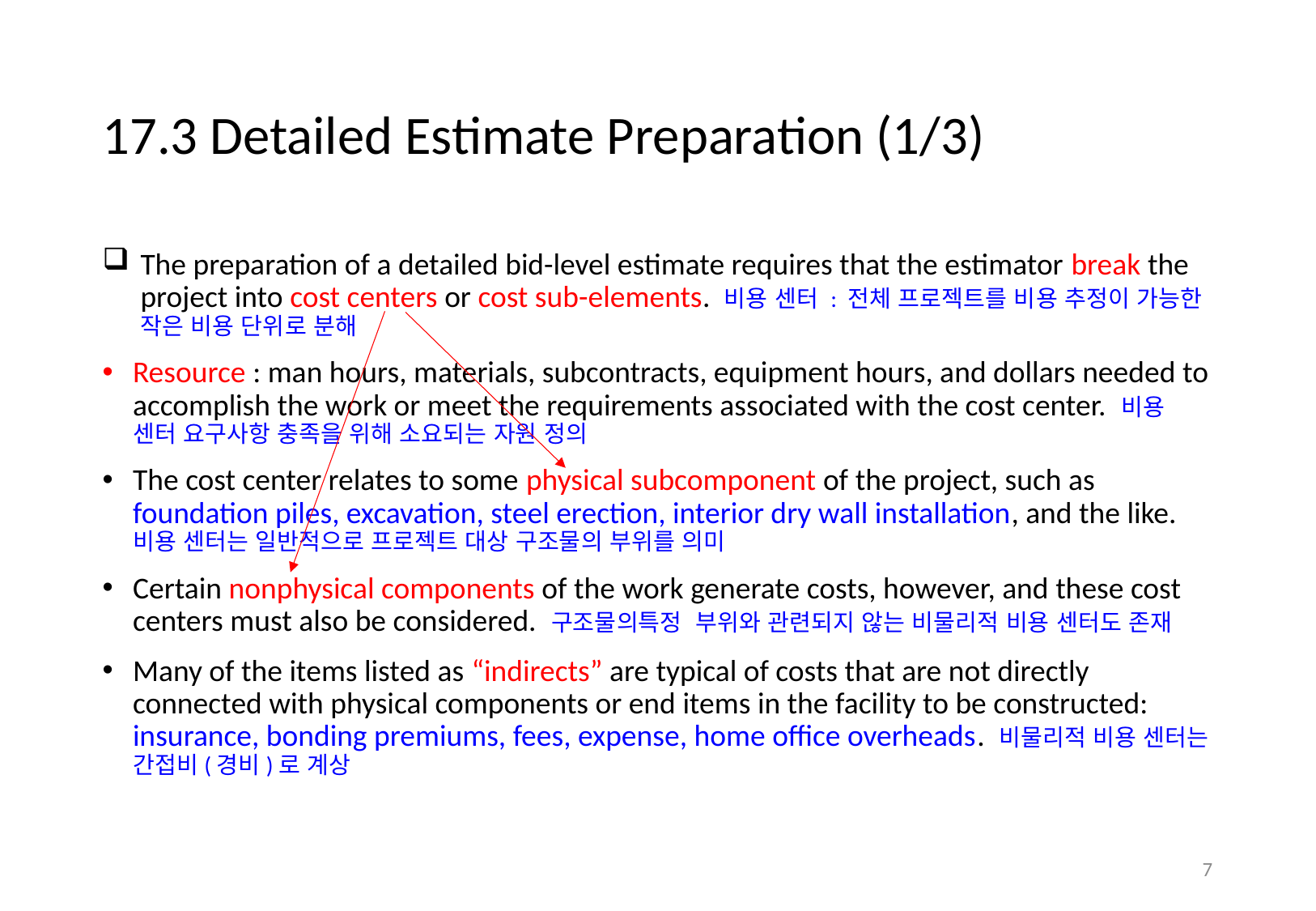

# 17.3 Detailed Estimate Preparation (1/3)
The preparation of a detailed bid-level estimate requires that the estimator break the project into cost centers or cost sub-elements. 비용 센터 : 전체 프로젝트를 비용 추정이 가능한 작은 비용 단위로 분해
Resource : man hours, materials, subcontracts, equipment hours, and dollars needed to accomplish the work or meet the requirements associated with the cost center. 비용 센터 요구사항 충족을 위해 소요되는 자원 정의
The cost center relates to some physical subcomponent of the project, such as foundation piles, excavation, steel erection, interior dry wall installation, and the like. 비용 센터는 일반적으로 프로젝트 대상 구조물의 부위를 의미
Certain nonphysical components of the work generate costs, however, and these cost centers must also be considered. 구조물의특정  부위와 관련되지 않는 비물리적 비용 센터도 존재
Many of the items listed as “indirects” are typical of costs that are not directly connected with physical components or end items in the facility to be constructed: insurance, bonding premiums, fees, expense, home office overheads. 비물리적 비용 센터는 간접비(경비)로 계상
7